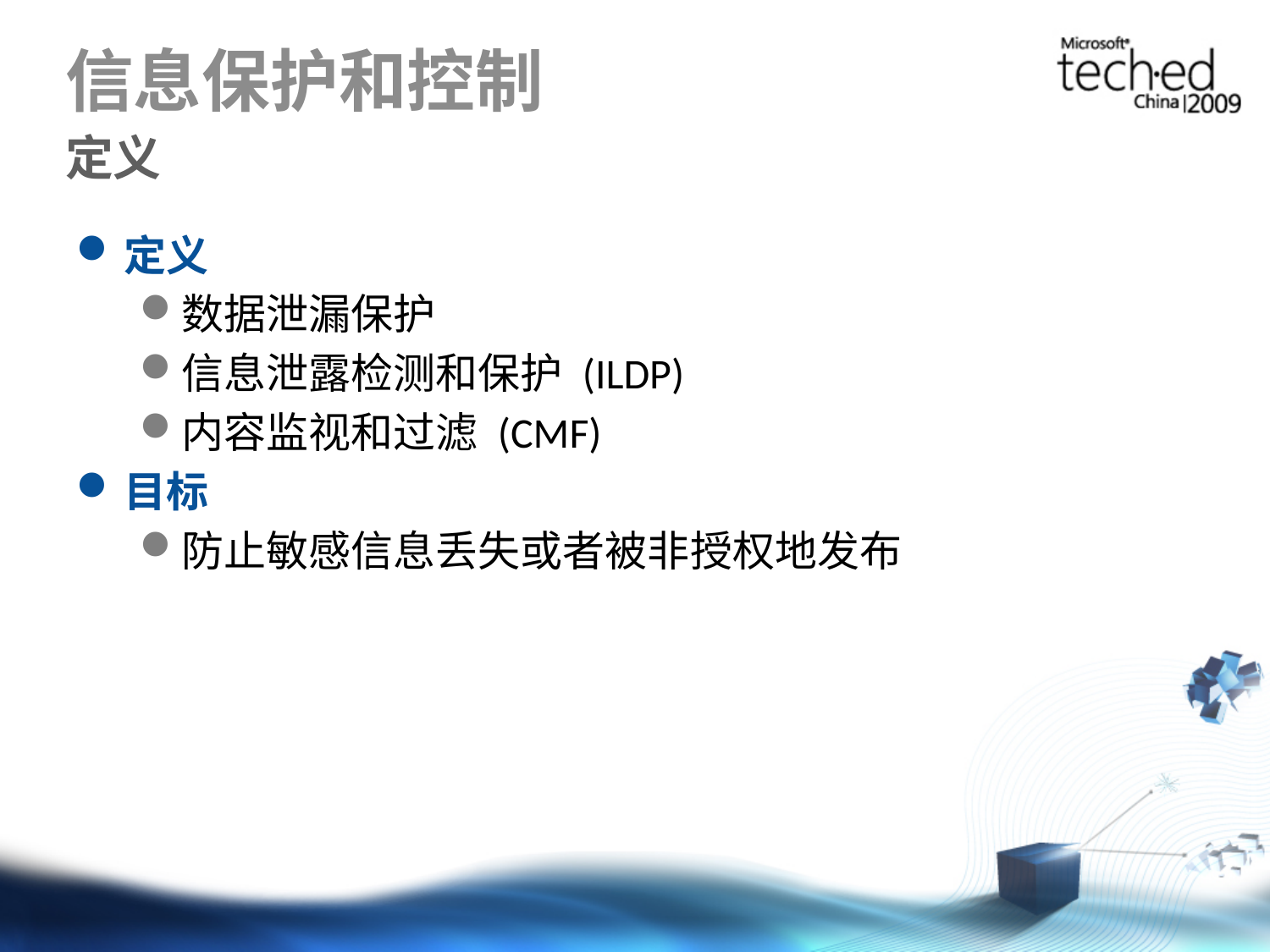

# 信息保护和控制 定义
定义
数据泄漏保护
信息泄露检测和保护 (ILDP)
内容监视和过滤 (CMF)
目标
防止敏感信息丢失或者被非授权地发布